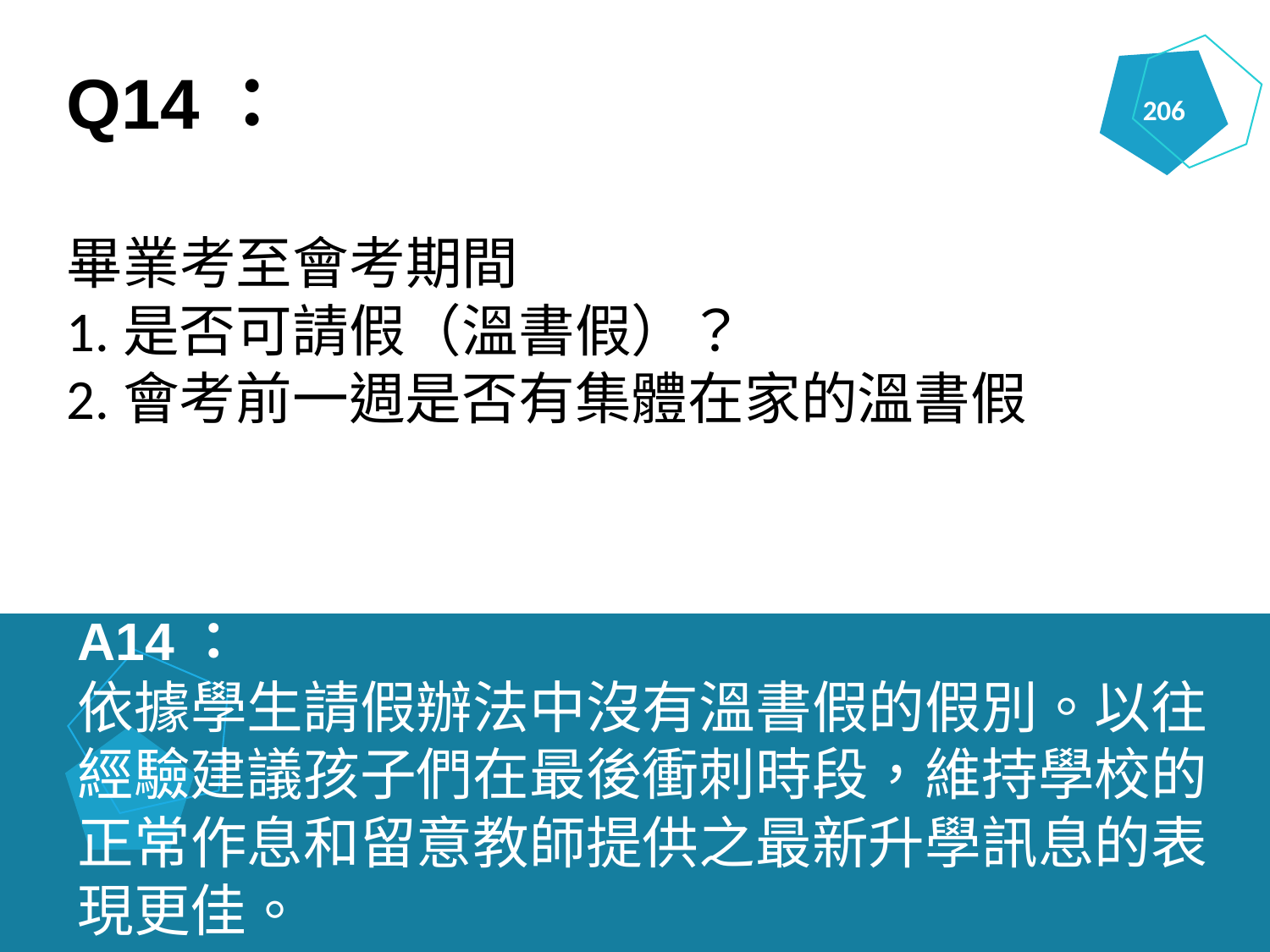

Q14：

畢業考至會考期間
1.是否可請假（溫書假）？
2.會考前一週是否有集體在家的溫書假
206
A14：
依據學生請假辦法中沒有溫書假的假別。以往經驗建議孩子們在最後衝刺時段，維持學校的正常作息和留意教師提供之最新升學訊息的表現更佳。